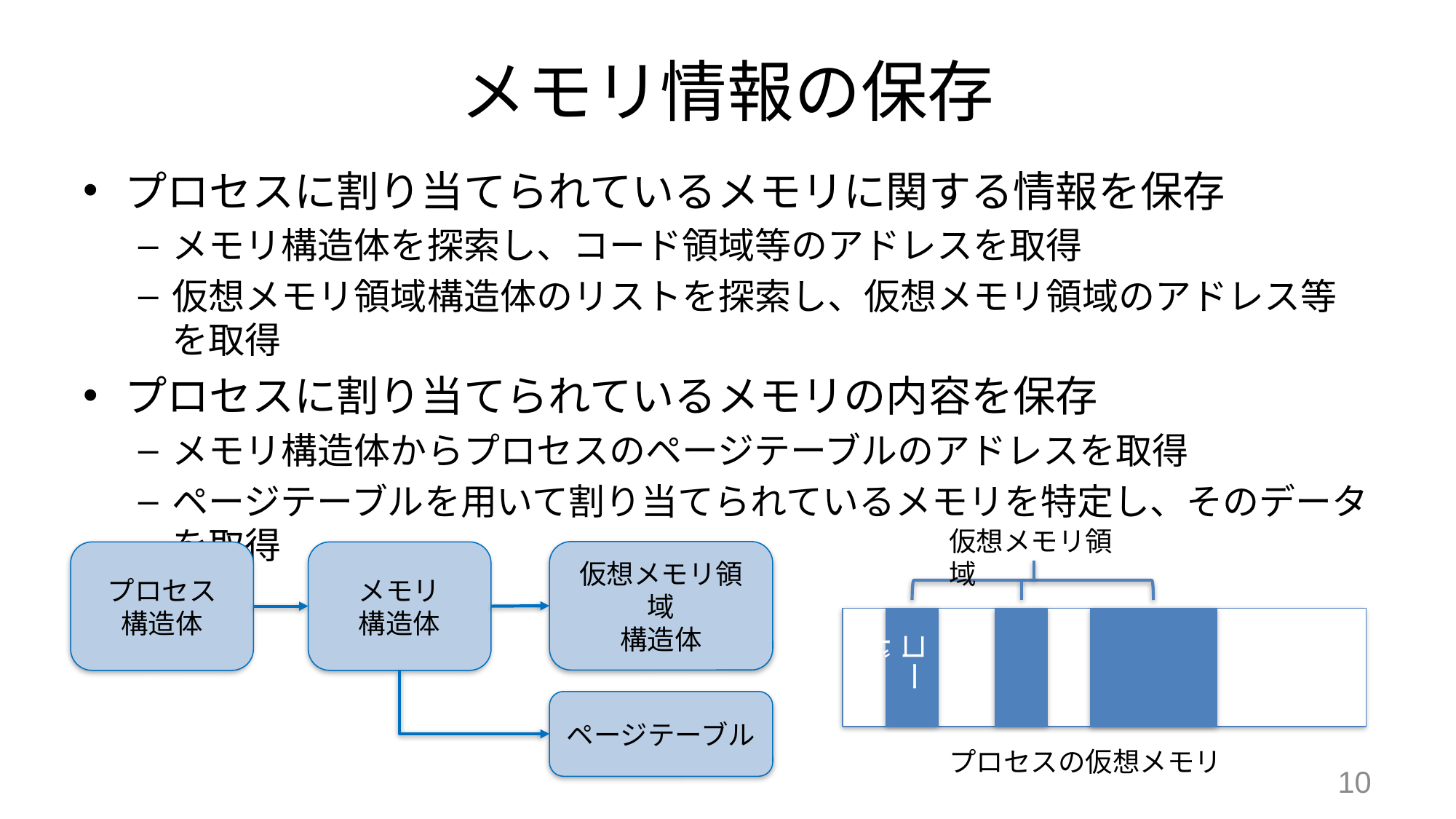

# メモリ情報の保存
プロセスに割り当てられているメモリに関する情報を保存
メモリ構造体を探索し、コード領域等のアドレスを取得
仮想メモリ領域構造体のリストを探索し、仮想メモリ領域のアドレス等を取得
プロセスに割り当てられているメモリの内容を保存
メモリ構造体からプロセスのページテーブルのアドレスを取得
ページテーブルを用いて割り当てられているメモリを特定し、そのデータを取得

仮想メモリ領域
仮想メモリ領域
構造体
メモリ
構造体
プロセス
構造体

コード
ページテーブル
プロセスの仮想メモリ
10